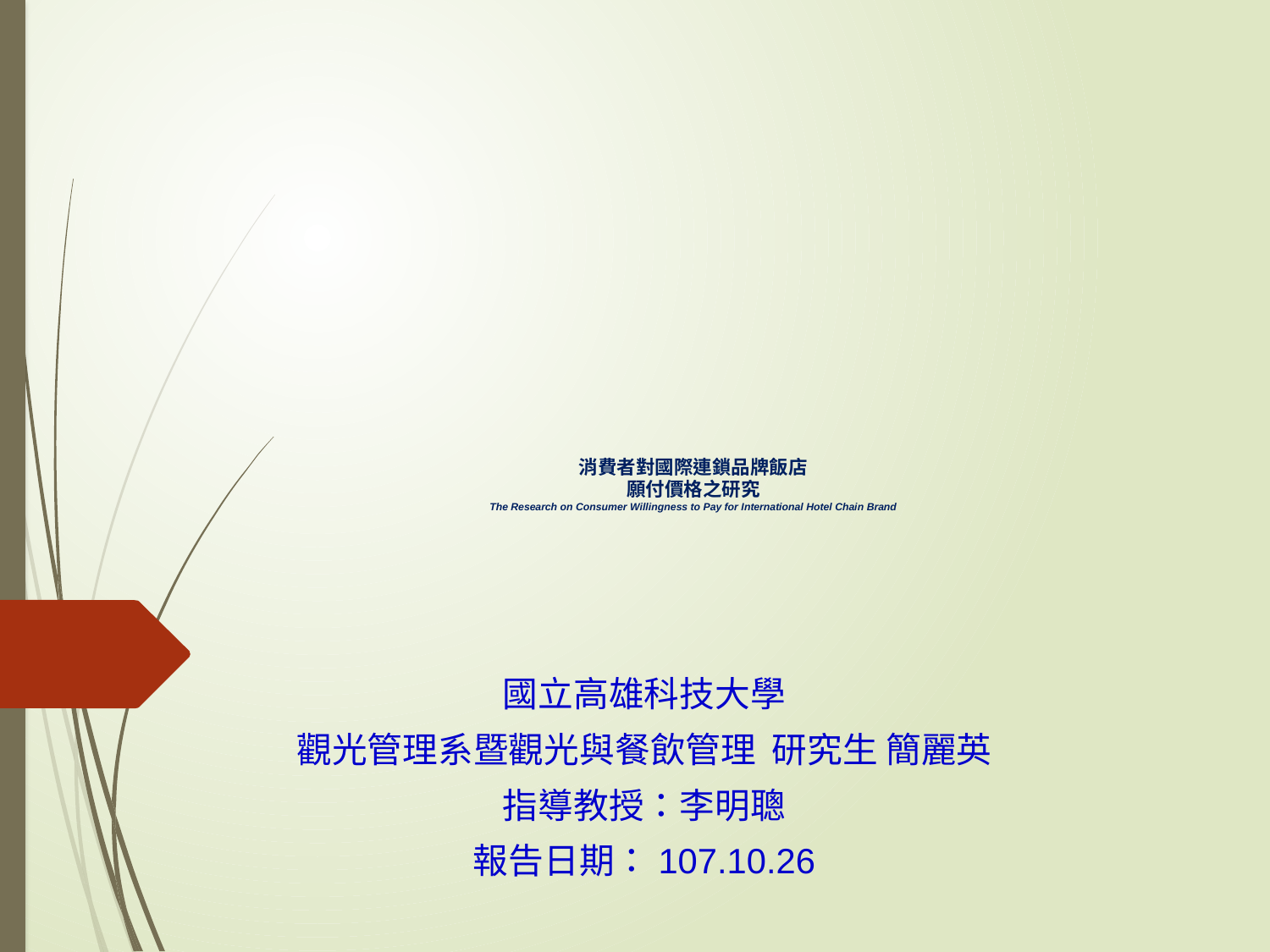

# 消費者對國際連鎖品牌飯店 願付價格之研究 The Research on Consumer Willingness to Pay for International Hotel Chain Brand
國立高雄科技大學
觀光管理系暨觀光與餐飲管理  研究生 簡麗英
指導教授：李明聰
報告日期：107.10.26